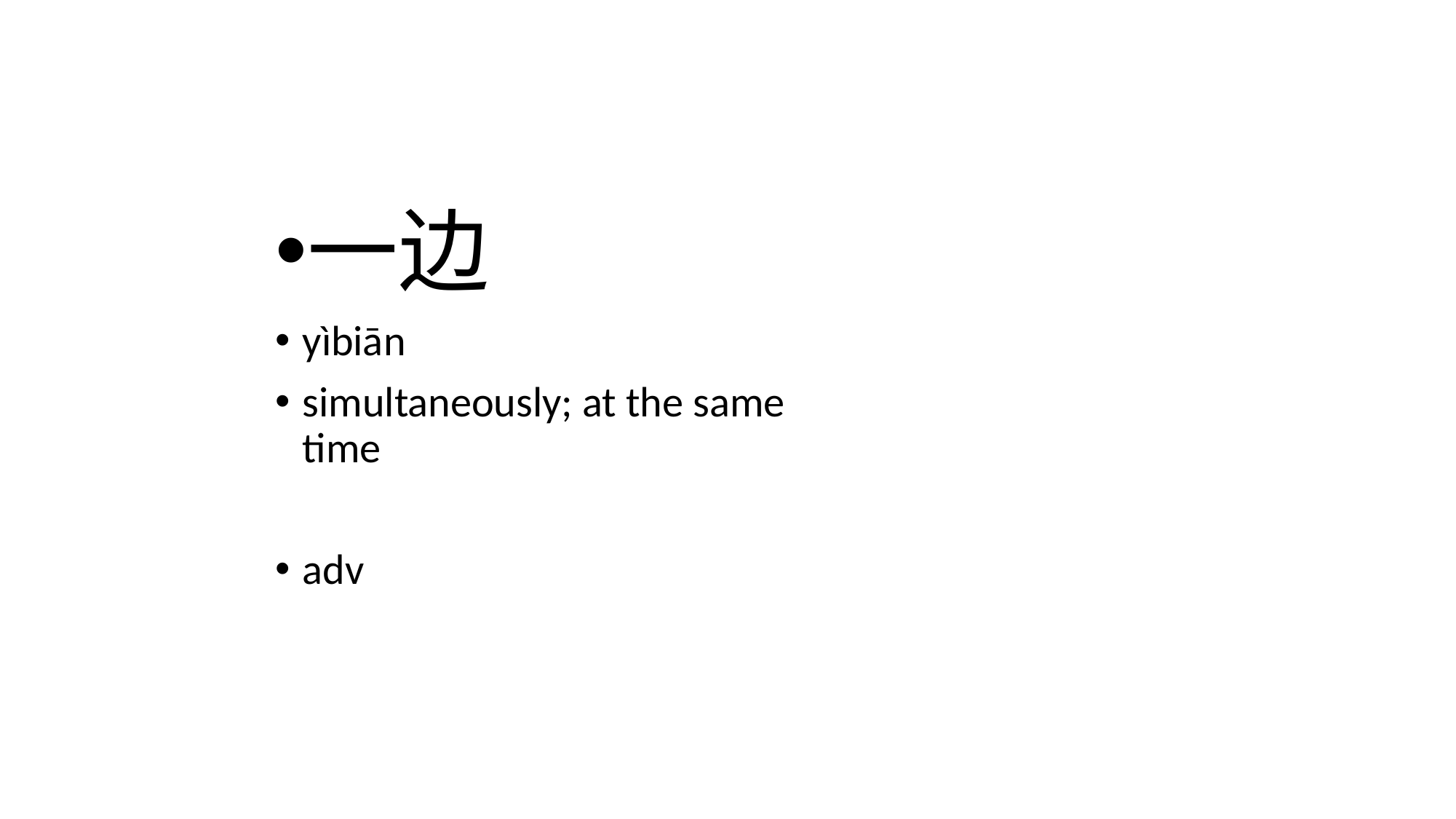

一边
yìbiān
simultaneously; at the same time

adv